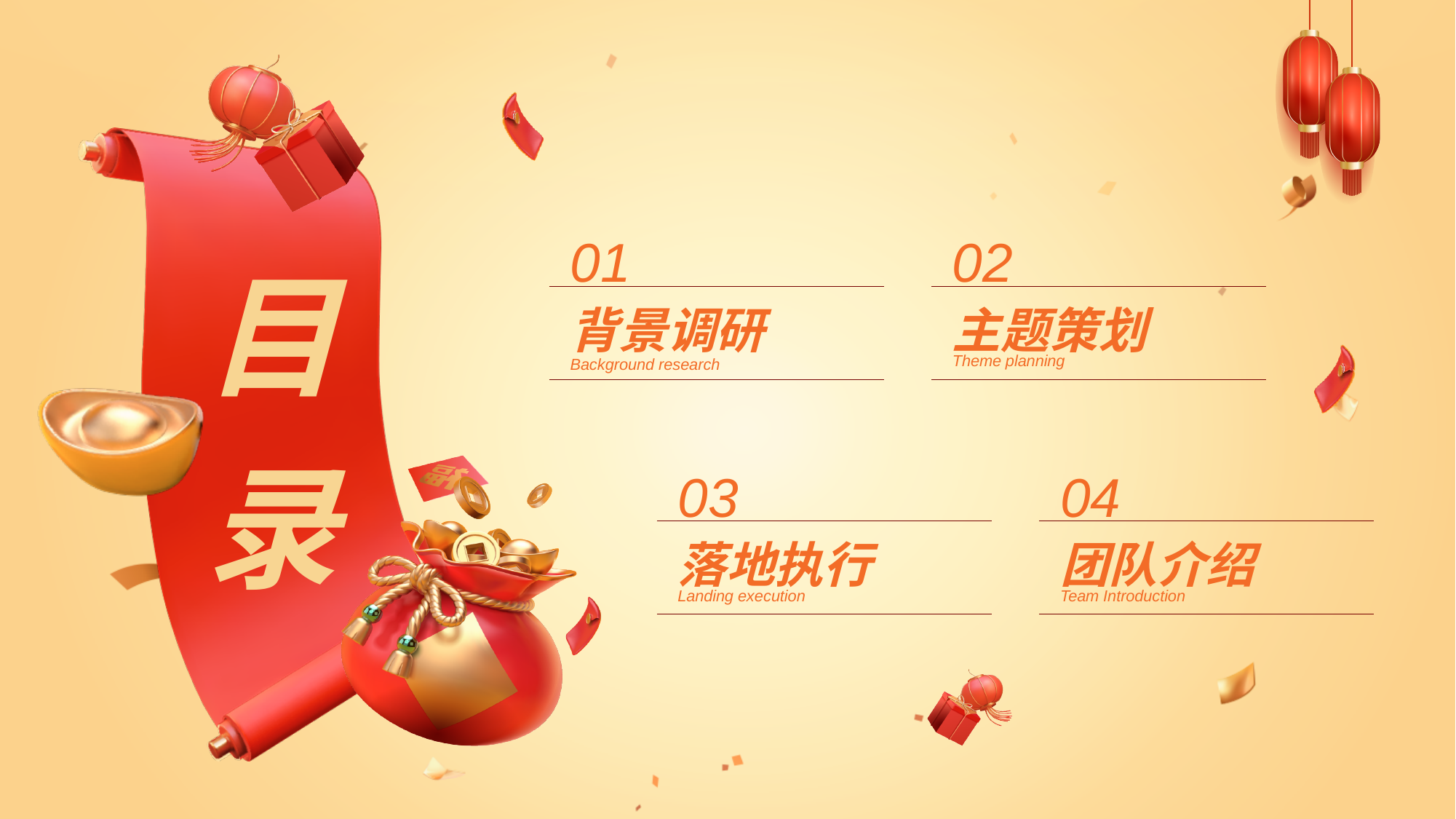

目
录
目录
01
02
目录

背景调研
主题策划
年度工作概述
Overview of annual work
工作业绩概况
Overview of job performance
问题改进计划
Problem improvement plan
明年工作计划
Work plan for next year
Background research
Theme planning

03
04
落地执行
团队介绍
Landing execution

Team Introduction